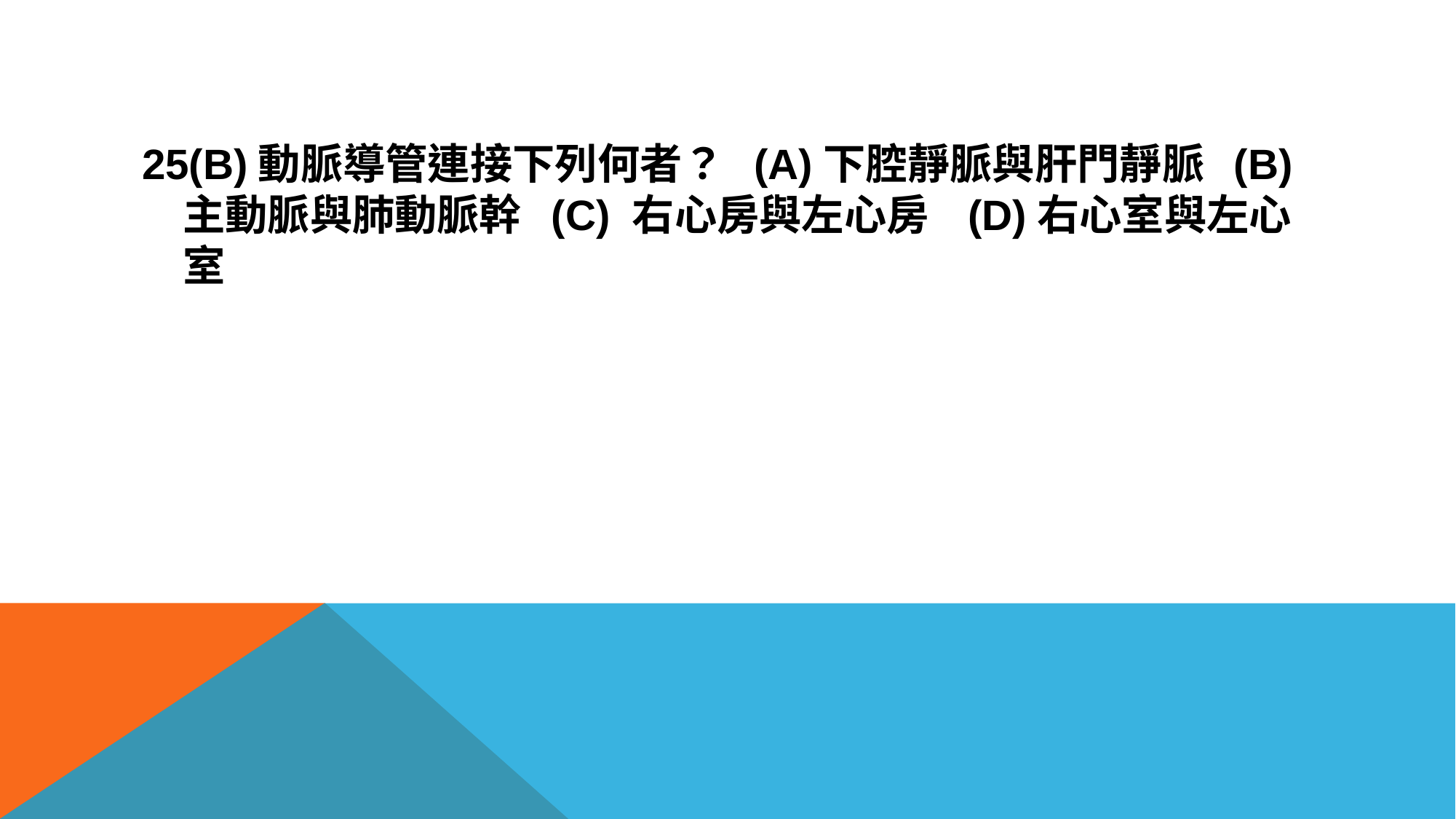

#
25(B)動脈導管連接下列何者？  (A)下腔靜脈與肝門靜脈  (B)主動脈與肺動脈幹  (C) 右心房與左心房   (D)右心室與左心室